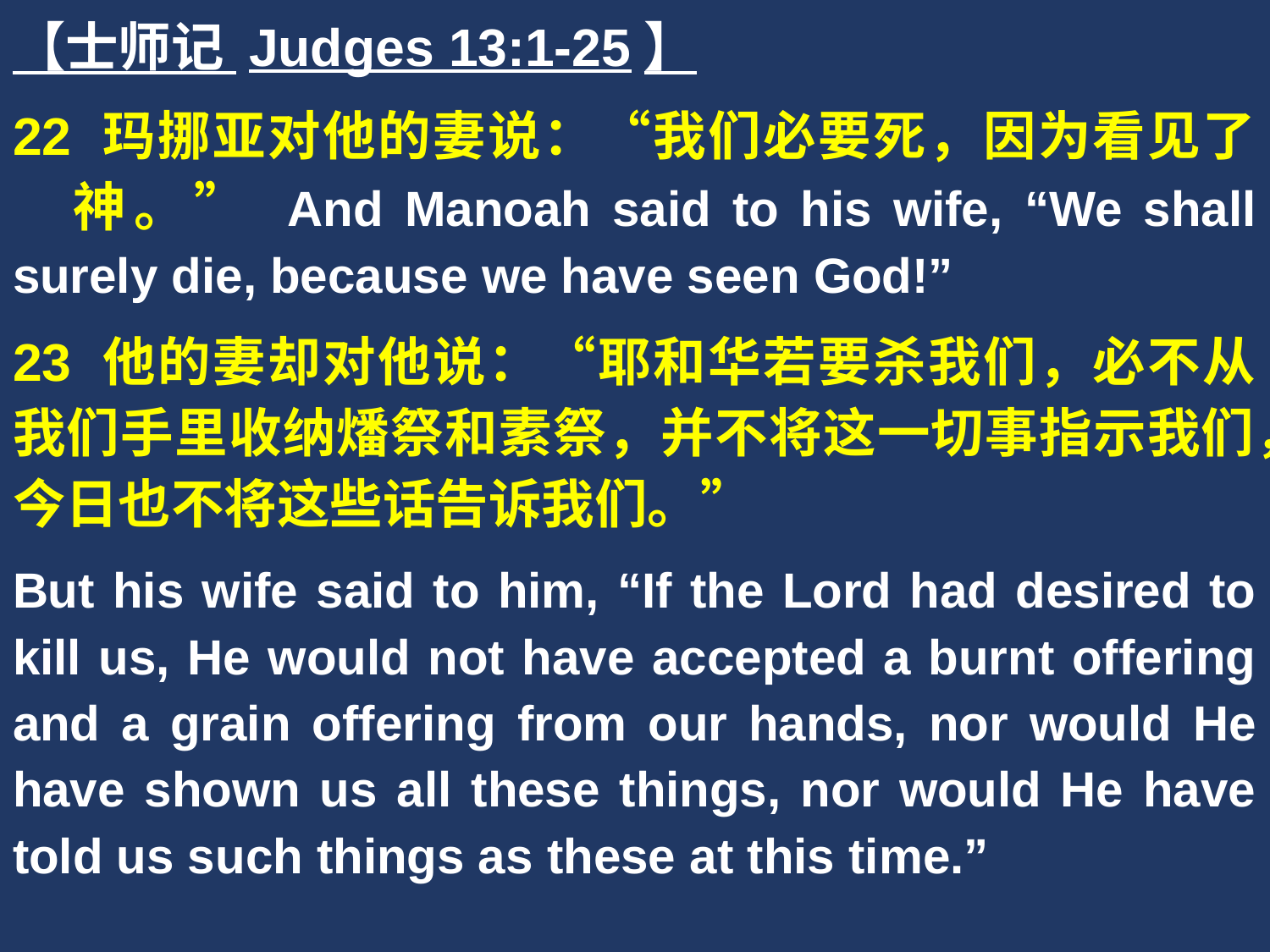

【士师记 Judges 13:1-25】
22 玛挪亚对他的妻说：“我们必要死，因为看见了　神。” And Manoah said to his wife, “We shall surely die, because we have seen God!”
23 他的妻却对他说：“耶和华若要杀我们，必不从我们手里收纳燔祭和素祭，并不将这一切事指示我们，今日也不将这些话告诉我们。”
But his wife said to him, “If the Lord had desired to kill us, He would not have accepted a burnt offering and a grain offering from our hands, nor would He have shown us all these things, nor would He have told us such things as these at this time.”